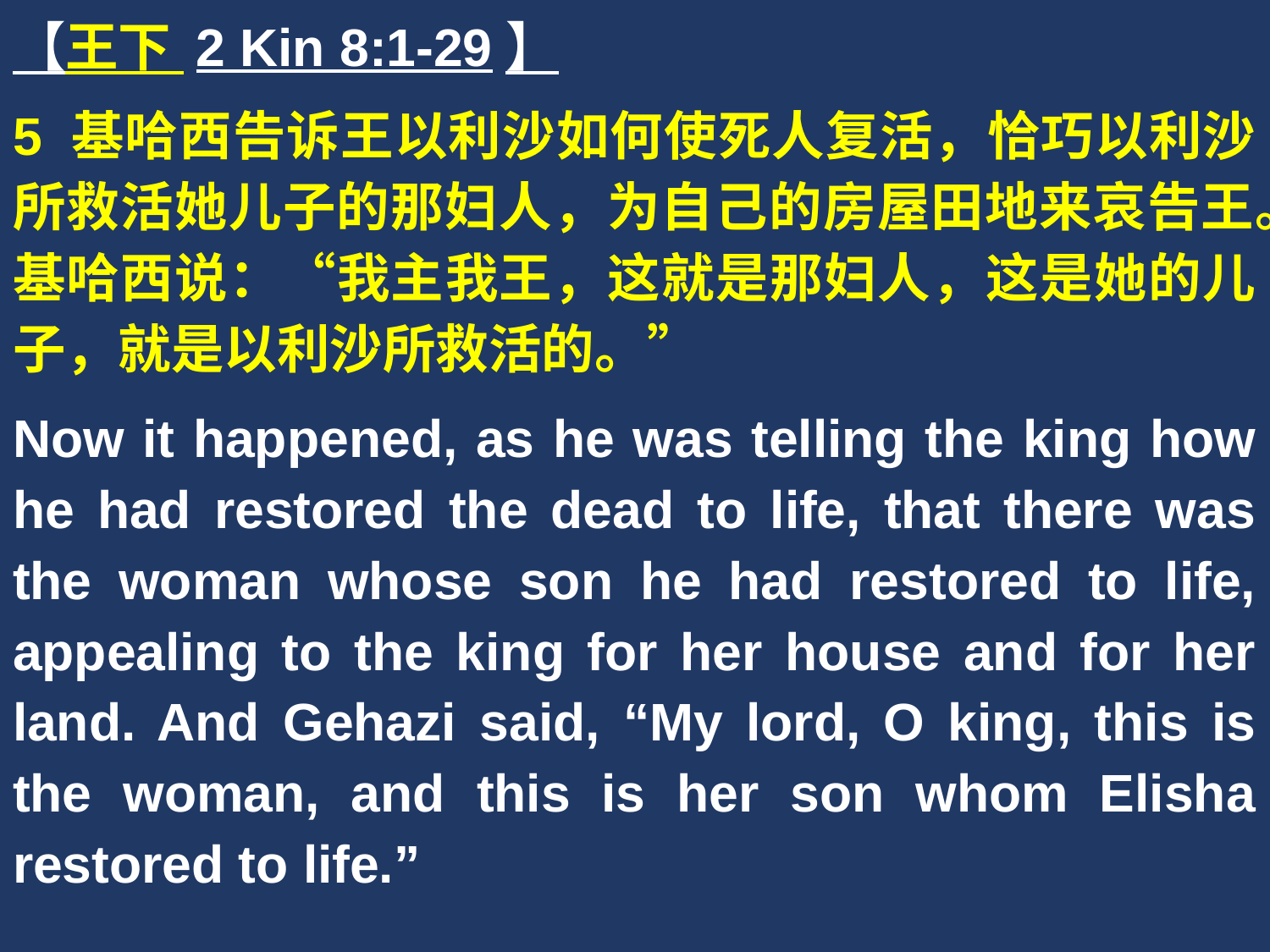

【王下 2 Kin 8:1-29】
5 基哈西告诉王以利沙如何使死人复活，恰巧以利沙所救活她儿子的那妇人，为自己的房屋田地来哀告王。基哈西说：“我主我王，这就是那妇人，这是她的儿子，就是以利沙所救活的。”
Now it happened, as he was telling the king how he had restored the dead to life, that there was the woman whose son he had restored to life, appealing to the king for her house and for her land. And Gehazi said, “My lord, O king, this is the woman, and this is her son whom Elisha restored to life.”